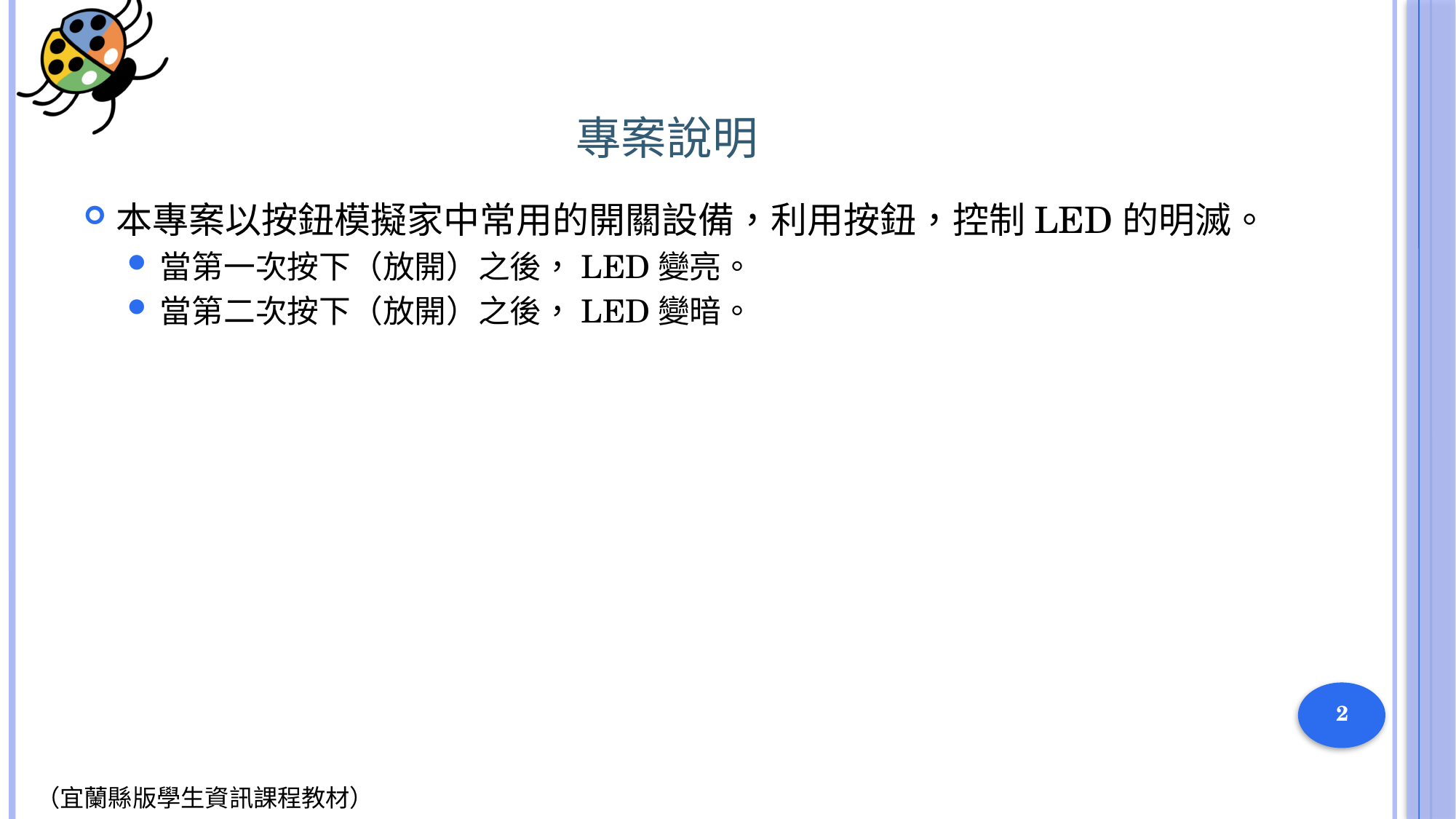

# 專案說明
本專案以按鈕模擬家中常用的開關設備，利用按鈕，控制LED的明滅。
當第一次按下（放開）之後，LED變亮。
當第二次按下（放開）之後，LED變暗。

2